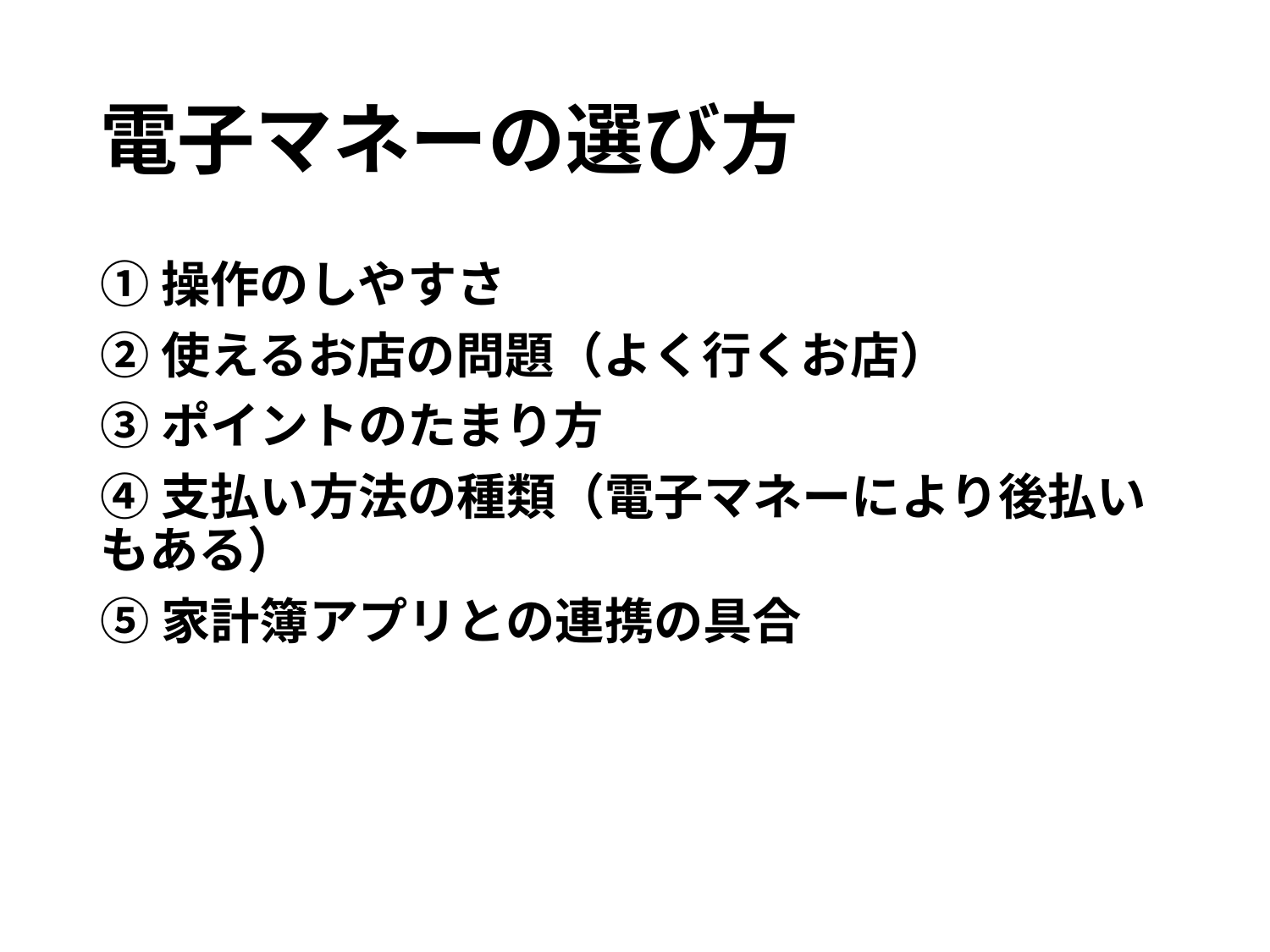

# 電子マネーの選び方
①操作のしやすさ
②使えるお店の問題（よく行くお店）
③ポイントのたまり方
④支払い方法の種類（電子マネーにより後払いもある）
⑤家計簿アプリとの連携の具合